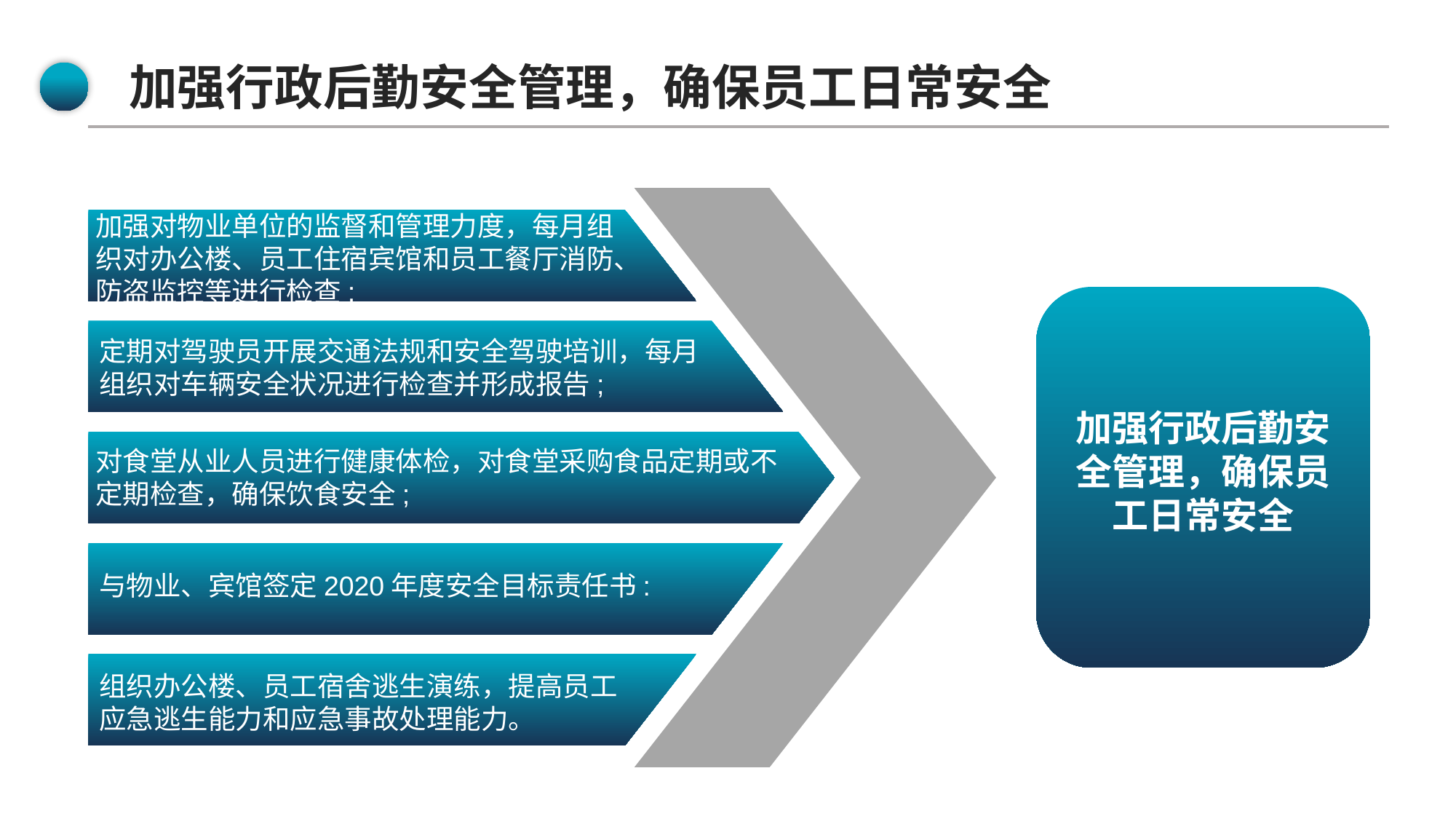

加强行政后勤安全管理，确保员工日常安全

加强对物业单位的监督和管理力度，每月组织对办公楼、员工住宿宾馆和员工餐厅消防、防盗监控等进行检查;

定期对驾驶员开展交通法规和安全驾驶培训，每月组织对车辆安全状况进行检查并形成报告;
加强行政后勤安全管理，确保员工日常安全

对食堂从业人员进行健康体检，对食堂采购食品定期或不定期检查，确保饮食安全;

与物业、宾馆签定2020年度安全目标责任书:

组织办公楼、员工宿舍逃生演练，提高员工应急逃生能力和应急事故处理能力。